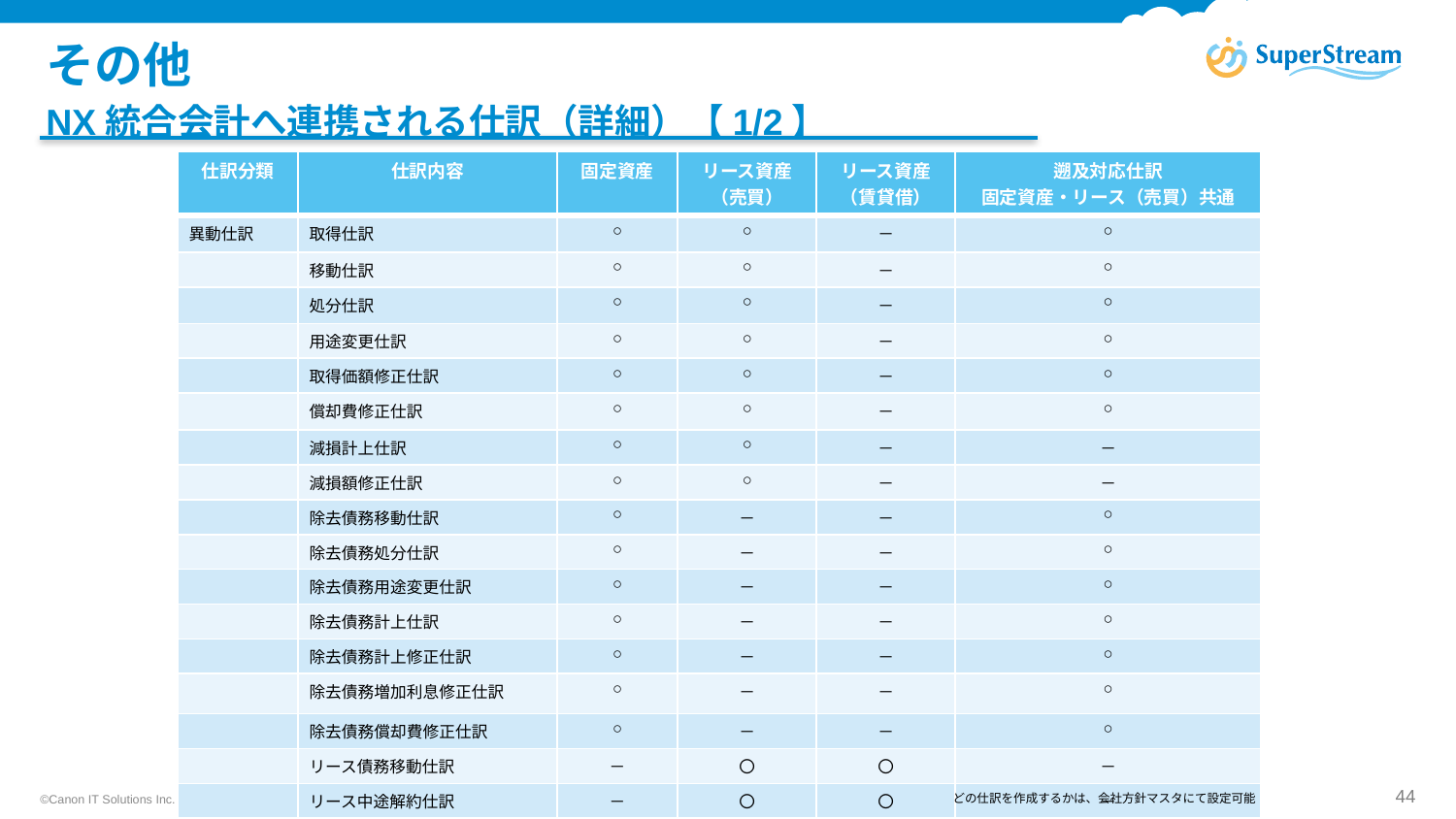

# その他
NX統合会計へ連携される仕訳（詳細）【1/2】
| 仕訳分類 | 仕訳内容 | 固定資産 | リース資産 （売買） | リース資産 （賃貸借） | 遡及対応仕訳 固定資産・リース（売買）共通 |
| --- | --- | --- | --- | --- | --- |
| 異動仕訳 | 取得仕訳 | ○ | ○ | － | ○ |
|  | 移動仕訳 | ○ | ○ | － | ○ |
|  | 処分仕訳 | ○ | ○ | － | ○ |
|  | 用途変更仕訳 | ○ | ○ | － | ○ |
|  | 取得価額修正仕訳 | ○ | ○ | － | ○ |
|  | 償却費修正仕訳 | ○ | ○ | － | ○ |
|  | 減損計上仕訳 | ○ | ○ | － | － |
|  | 減損額修正仕訳 | ○ | ○ | － | － |
|  | 除去債務移動仕訳 | ○ | － | － | ○ |
|  | 除去債務処分仕訳 | ○ | － | － | ○ |
|  | 除去債務用途変更仕訳 | ○ | － | － | ○ |
|  | 除去債務計上仕訳 | ○ | － | － | ○ |
|  | 除去債務計上修正仕訳 | ○ | － | － | ○ |
|  | 除去債務増加利息修正仕訳 | ○ | － | － | ○ |
|  | 除去債務償却費修正仕訳 | ○ | － | － | ○ |
|  | リース債務移動仕訳 | － | 〇 | 〇 | － |
|  | リース中途解約仕訳 | － | 〇 | 〇 | － |
どの仕訳を作成するかは、会社方針マスタにて設定可能
©Canon IT Solutions Inc.  All rights reserved.
44